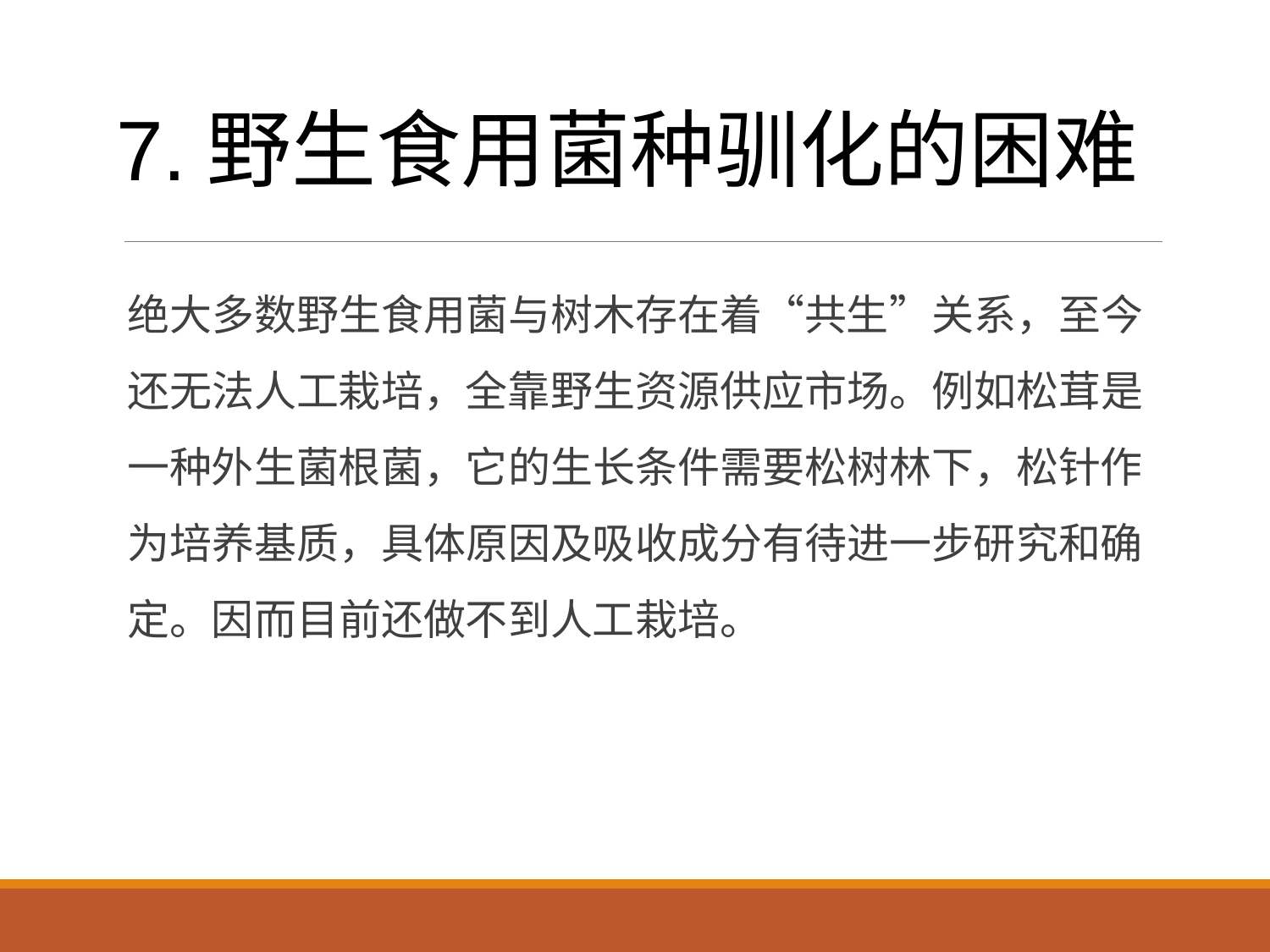

7.野生食用菌种驯化的困难
绝大多数野生食用菌与树木存在着“共生”关系，至今还无法人工栽培，全靠野生资源供应市场。例如松茸是一种外生菌根菌，它的生长条件需要松树林下，松针作为培养基质，具体原因及吸收成分有待进一步研究和确定。因而目前还做不到人工栽培。